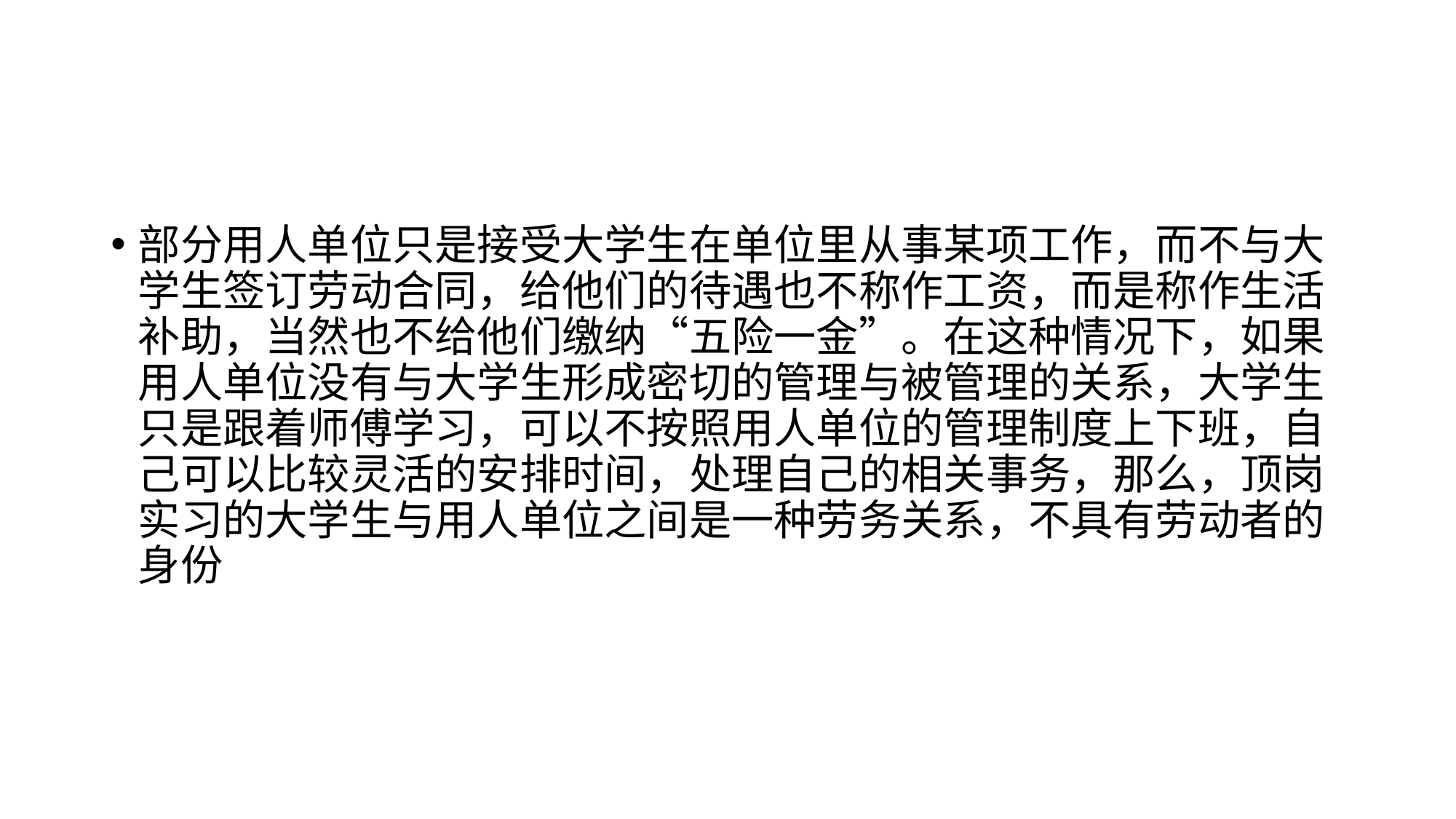

#
部分用人单位只是接受大学生在单位里从事某项工作，而不与大学生签订劳动合同，给他们的待遇也不称作工资，而是称作生活补助，当然也不给他们缴纳“五险一金”。在这种情况下，如果用人单位没有与大学生形成密切的管理与被管理的关系，大学生只是跟着师傅学习，可以不按照用人单位的管理制度上下班，自己可以比较灵活的安排时间，处理自己的相关事务，那么，顶岗实习的大学生与用人单位之间是一种劳务关系，不具有劳动者的身份